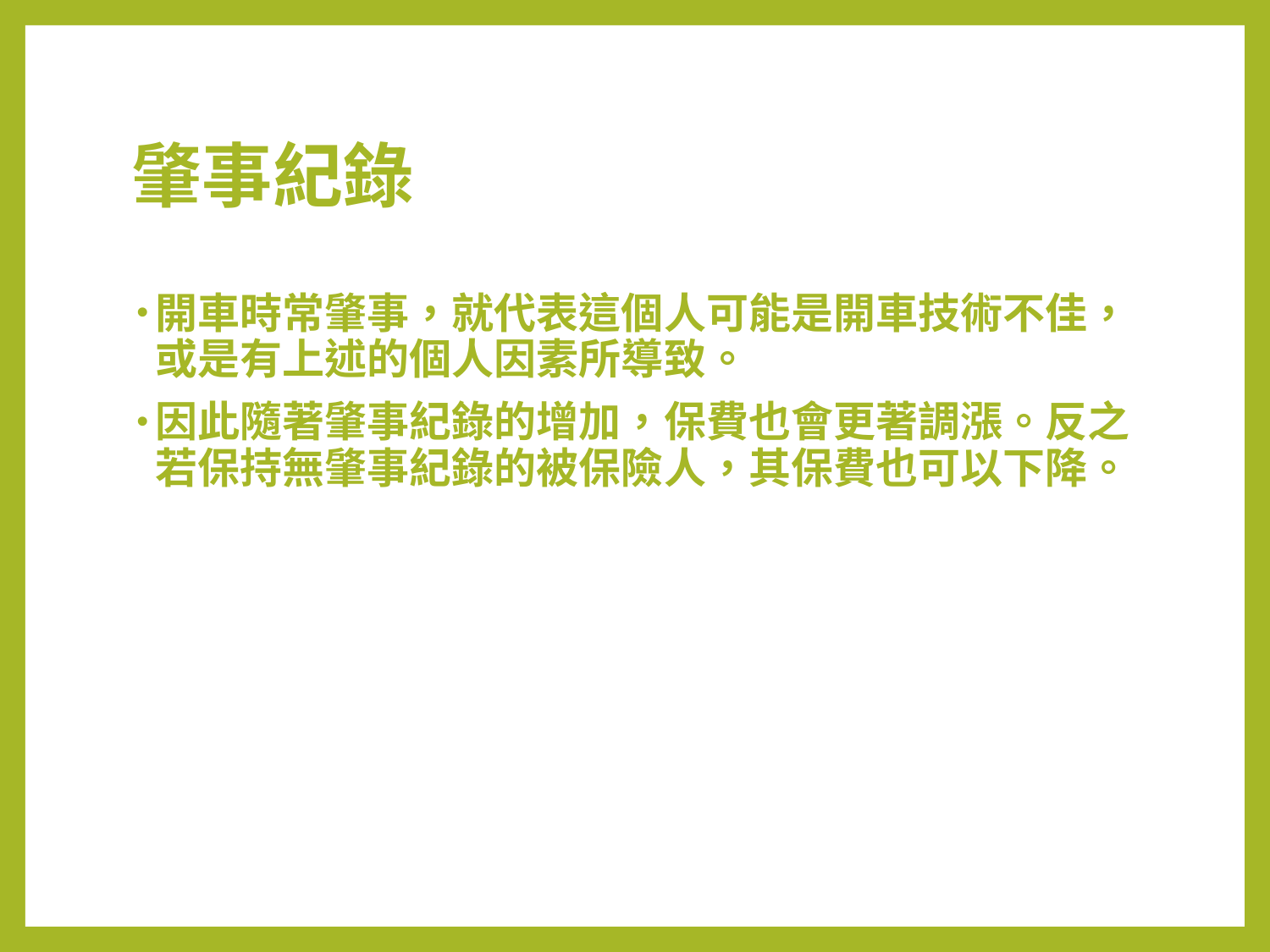

# 肇事紀錄
開車時常肇事，就代表這個人可能是開車技術不佳，或是有上述的個人因素所導致。
因此隨著肇事紀錄的增加，保費也會更著調漲。反之若保持無肇事紀錄的被保險人，其保費也可以下降。